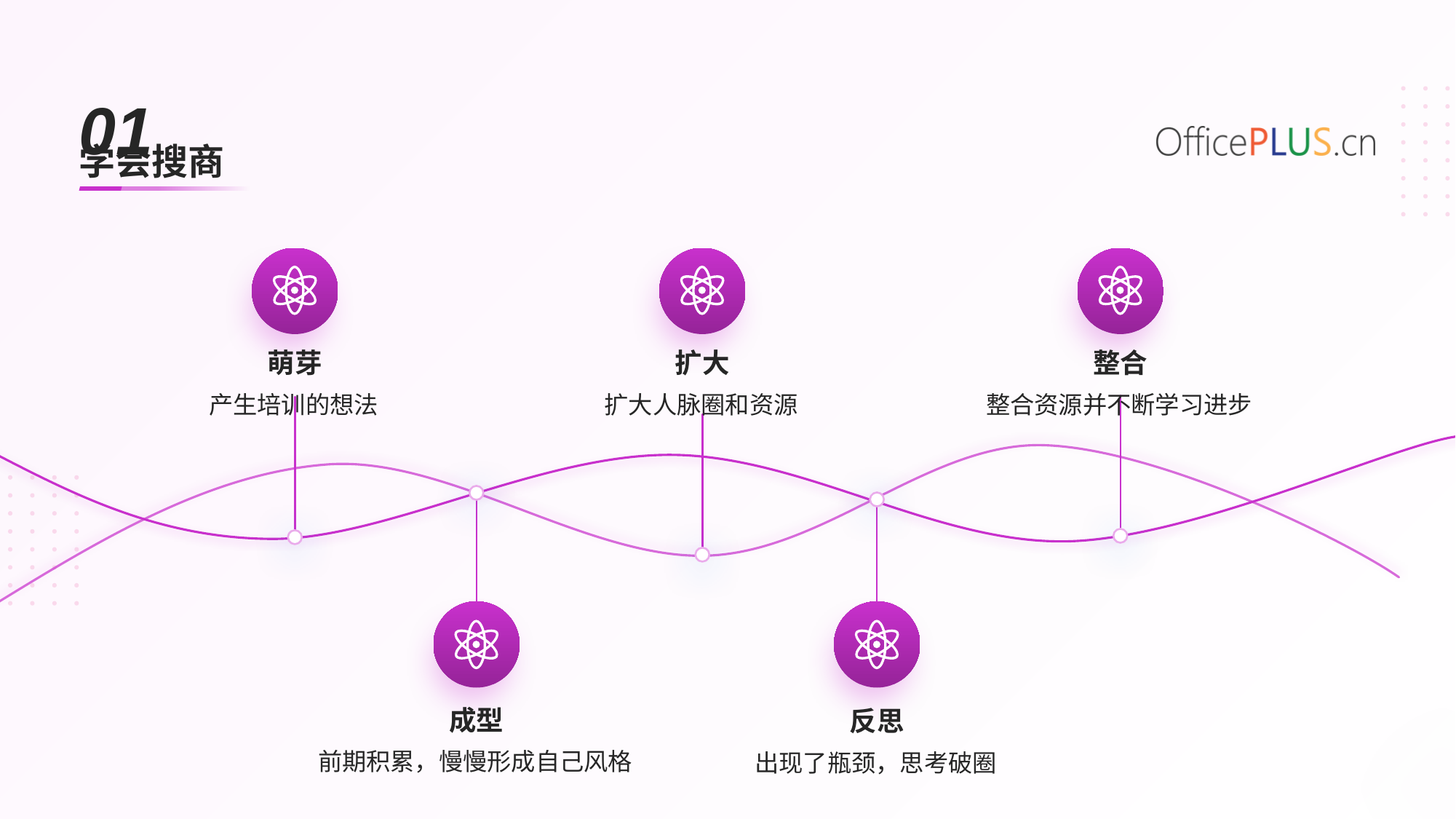

01
学会搜商

萌芽
扩大
整合
产生培训的想法
扩大人脉圈和资源
整合资源并不断学习进步

成型
反思
前期积累，慢慢形成自己风格
出现了瓶颈，思考破圈